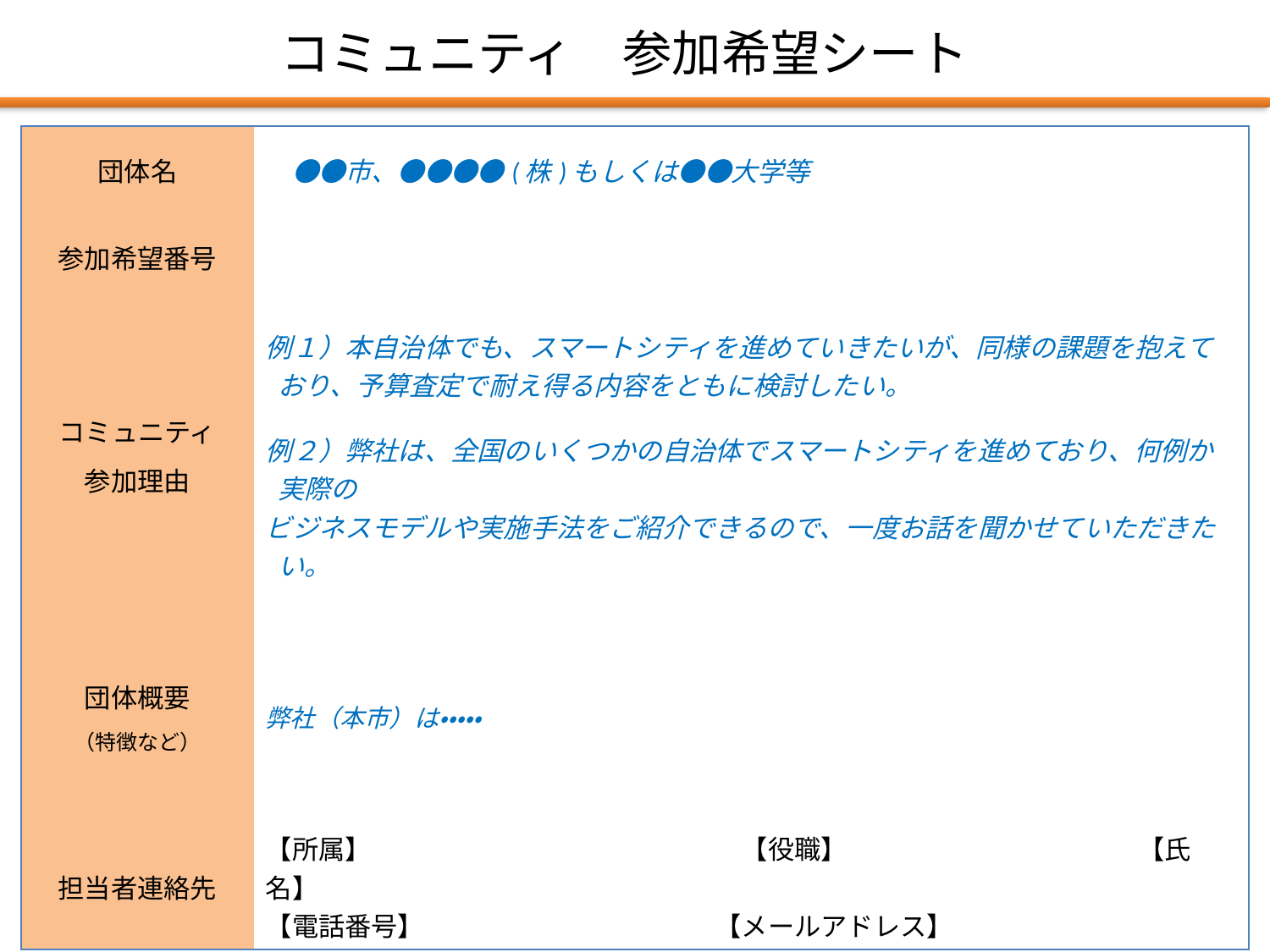

コミュニティ　参加希望シート

| 団体名 | ●●市、●●●●(株)もしくは●●大学等 |
| --- | --- |
| 参加希望番号 |  |
| コミュニティ 参加理由 | 例１）本自治体でも、スマートシティを進めていきたいが、同様の課題を抱えており、予算査定で耐え得る内容をともに検討したい。 例２）弊社は、全国のいくつかの自治体でスマートシティを進めており、何例か実際の ビジネスモデルや実施手法をご紹介できるので、一度お話を聞かせていただきたい。 |
| 団体概要 （特徴など） | 弊社（本市）は・・・・・ |
| 担当者連絡先 | 【所属】　　　　　　　　　　　　　　【役職】　　　　　　　　　　　【氏名】 【電話番号】　　　　　　　　　　　【メールアドレス】 |